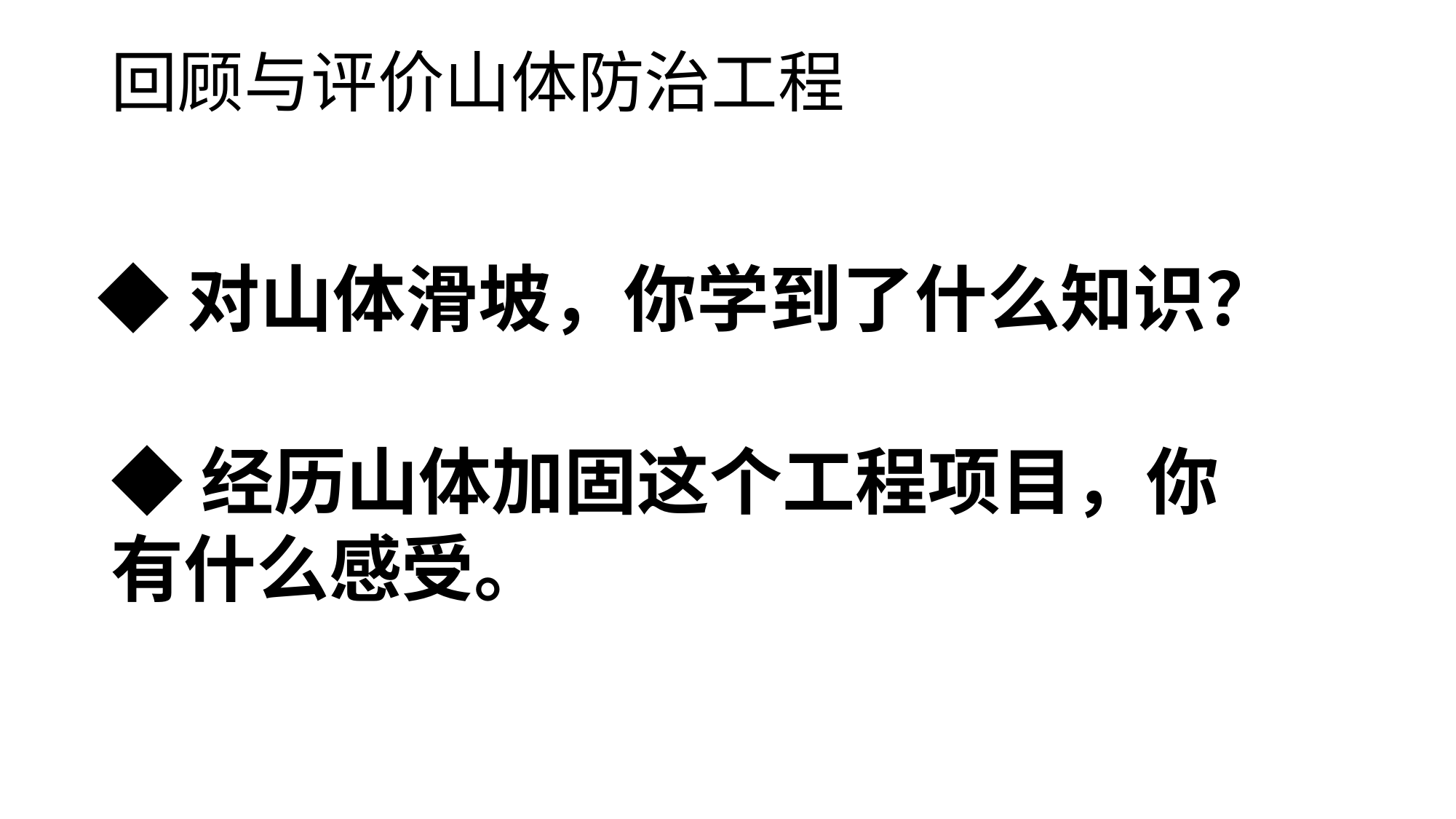

# 回顾与评价山体防治工程
◆对山体滑坡，你学到了什么知识？
◆经历山体加固这个工程项目，你有什么感受。